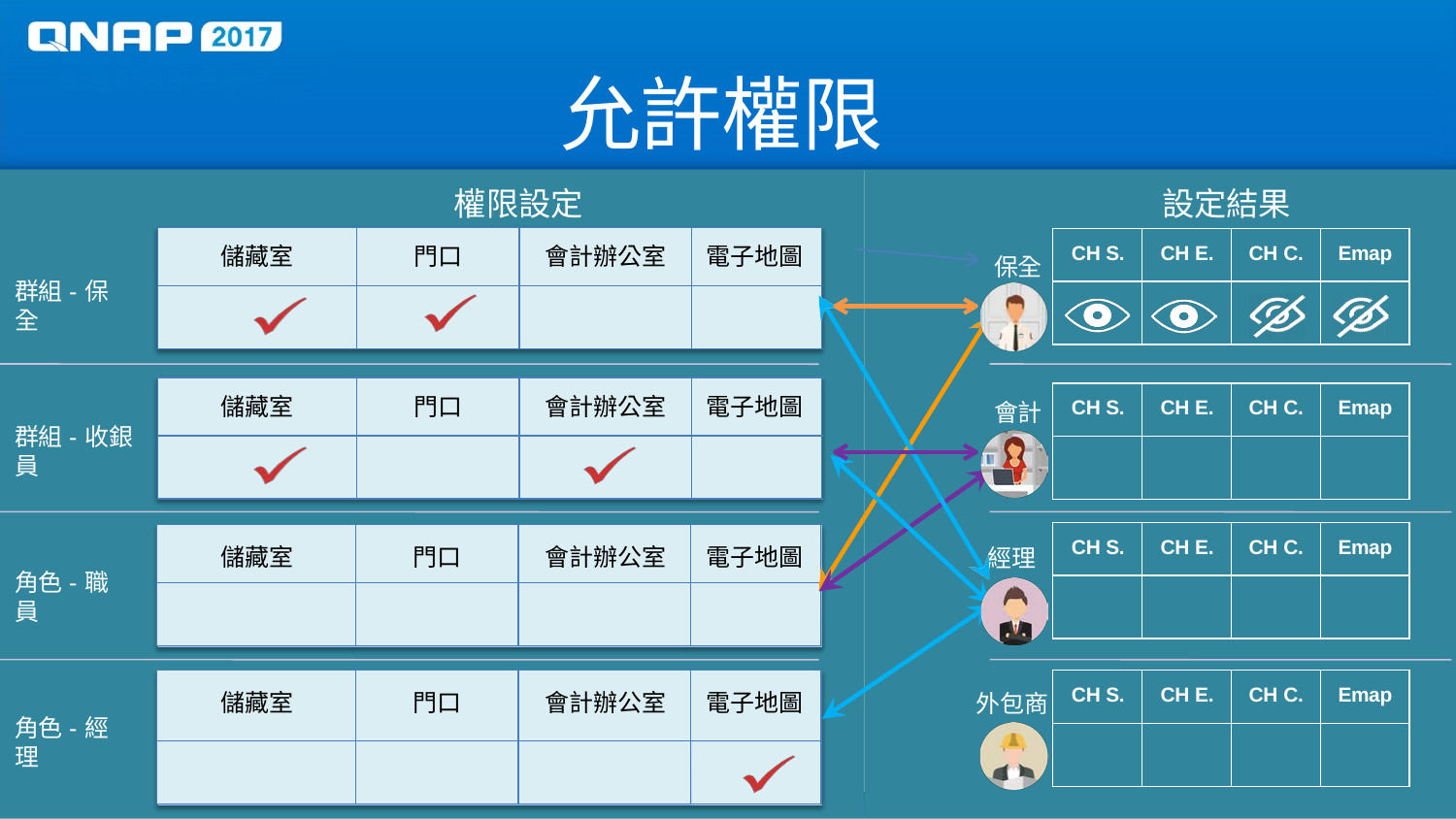

# 允許權限

權限設定
設定結果

| CH S. | CH E. | CH C. | Emap |
| --- | --- | --- | --- |
|  |  |  |  |
儲藏室
門口
會計辦公室
電子地圖

保全

群組-保全

| CH S. | CH E. | CH C. | Emap |
| --- | --- | --- | --- |
|  |  |  |  |
儲藏室
門口
會計辦公室
電子地圖
會計
群組-收銀員

| CH S. | CH E. | CH C. | Emap |
| --- | --- | --- | --- |
|  |  |  |  |
| 儲藏室 | 門口 | 會計辦公室 | 電子地圖 |
| --- | --- | --- | --- |
|  |  |  |  |

經理

角色-職員

| 儲藏室 | 門口 | 會計辦公室 | 電子地圖 |
| --- | --- | --- | --- |
|  |  |  |  |
| CH S. | CH E. | CH C. | Emap |
| --- | --- | --- | --- |
|  |  |  |  |

外包商

角色-經理